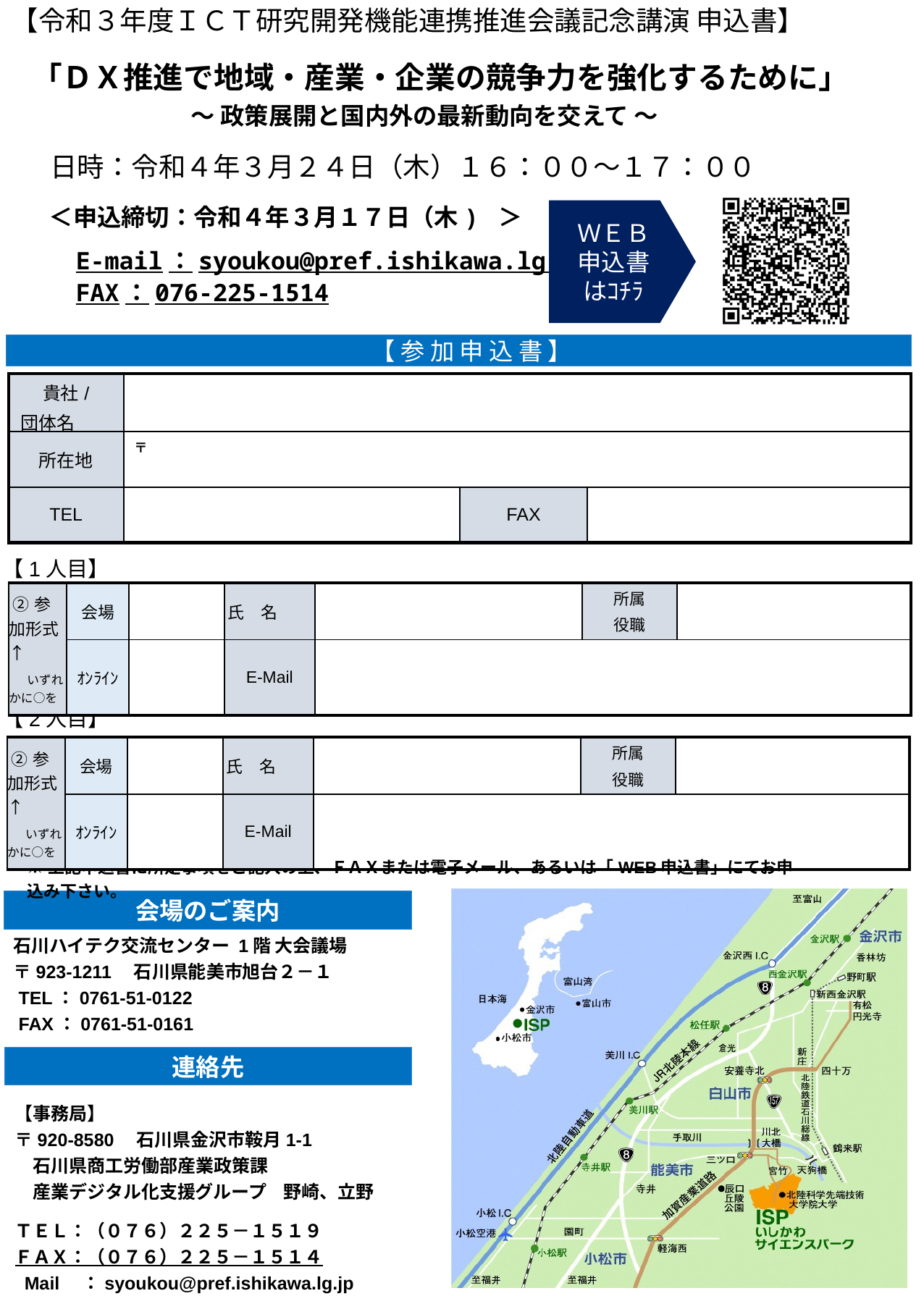

| 貴社/ 団体名 |  |  |  |
| --- | --- | --- | --- |
| 所在地 | 〒 |  |  |
| TEL |  | FAX |  |
| ②参加形式↑ いずれかに○を | 会場 |  | 氏　名 |  | 所属 役職 |  |
| --- | --- | --- | --- | --- | --- | --- |
|  | ｵﾝﾗｲﾝ |  | E-Mail |  |  |  |
| ②参加形式↑ いずれかに○を | 会場 |  | 氏　名 |  | 所属 役職 |  |
| --- | --- | --- | --- | --- | --- | --- |
|  | ｵﾝﾗｲﾝ |  | E-Mail |  |  |  |